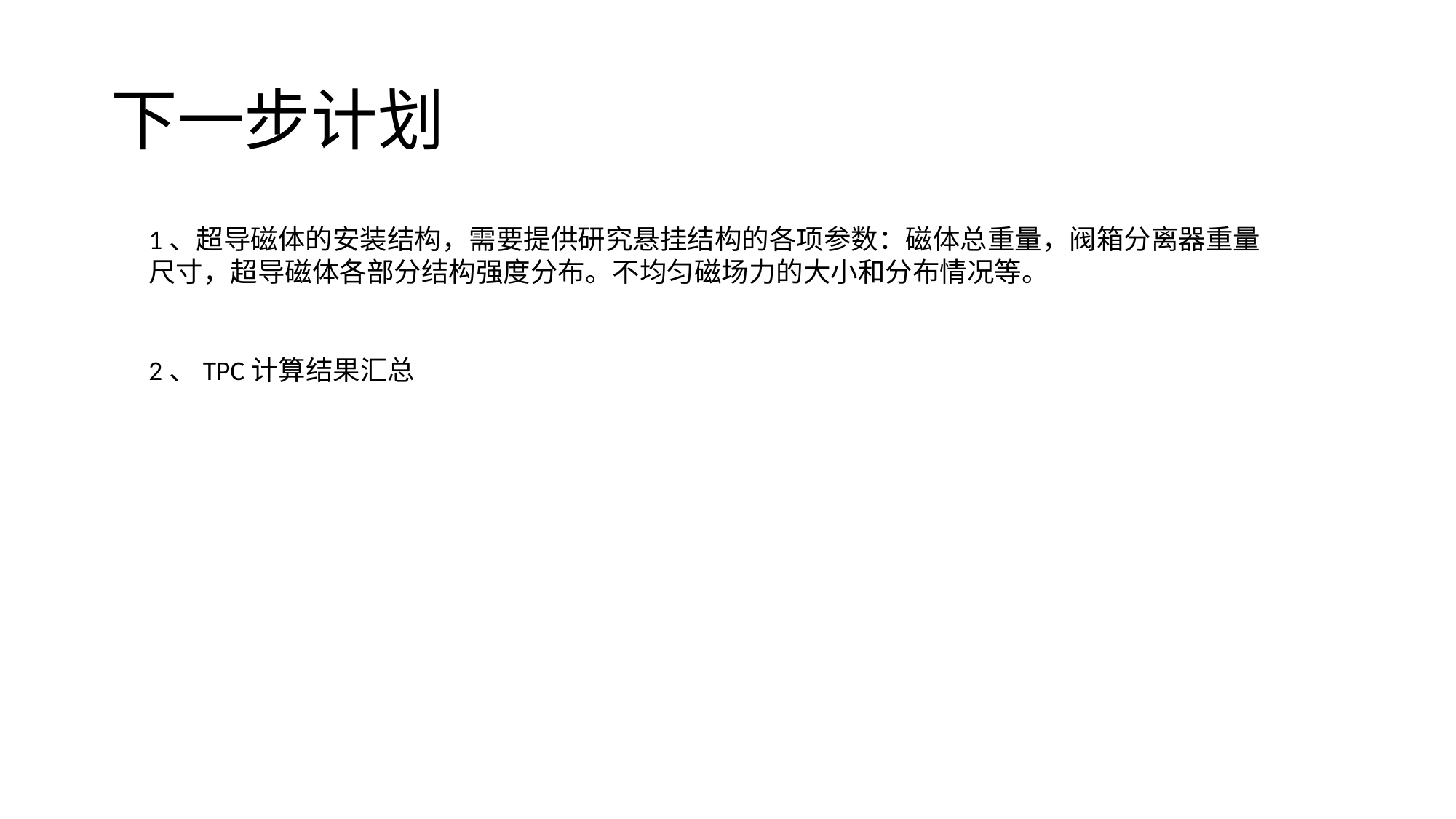

# 下一步计划
1、超导磁体的安装结构，需要提供研究悬挂结构的各项参数：磁体总重量，阀箱分离器重量尺寸，超导磁体各部分结构强度分布。不均匀磁场力的大小和分布情况等。

2、TPC计算结果汇总